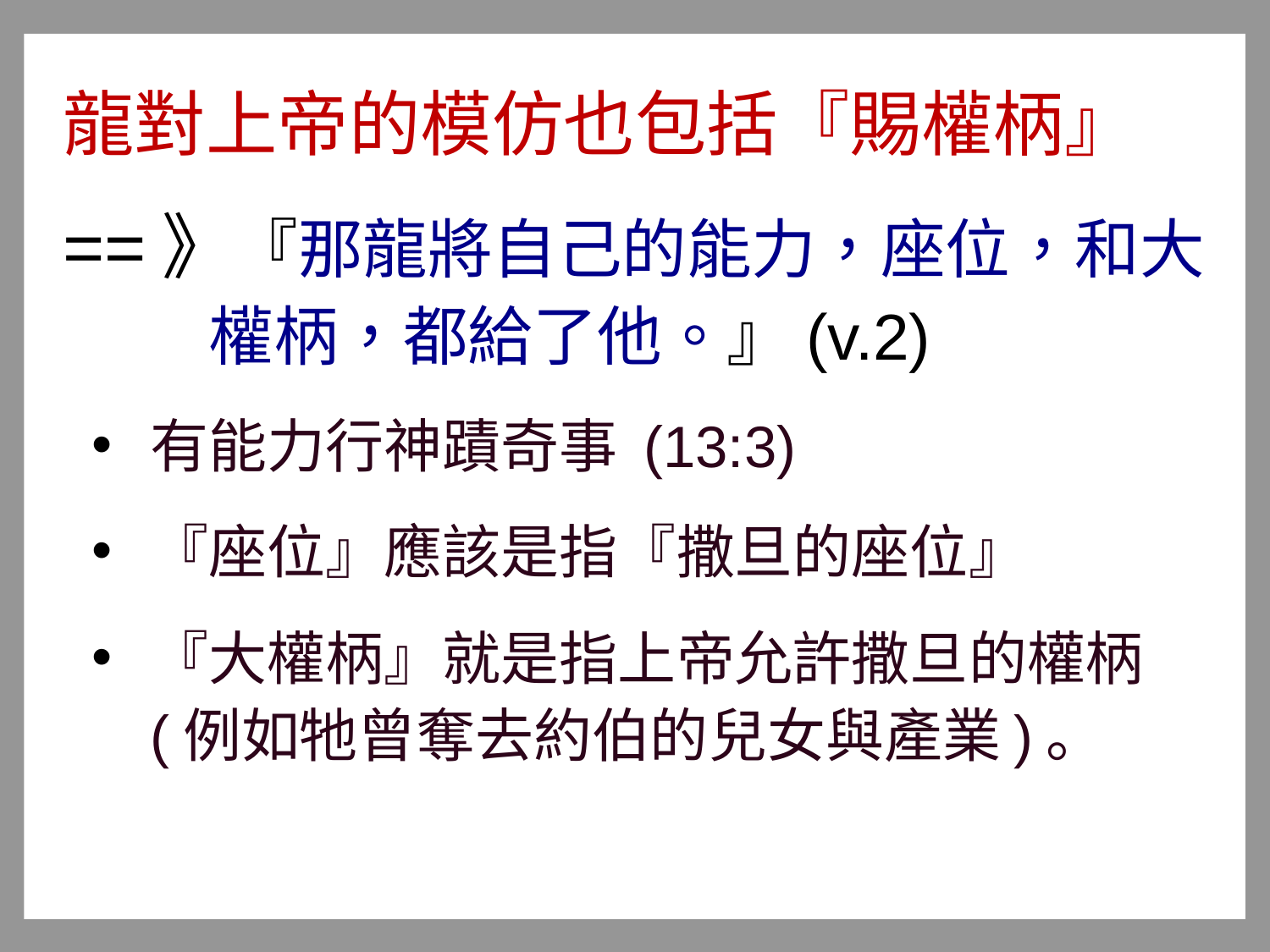

龍對上帝的模仿也包括『賜權柄』
==》『那龍將自己的能力，座位，和大權柄，都給了他。』(v.2)
有能力行神蹟奇事 (13:3)
『座位』應該是指『撒旦的座位』
『大權柄』就是指上帝允許撒旦的權柄(例如牠曾奪去約伯的兒女與產業)。